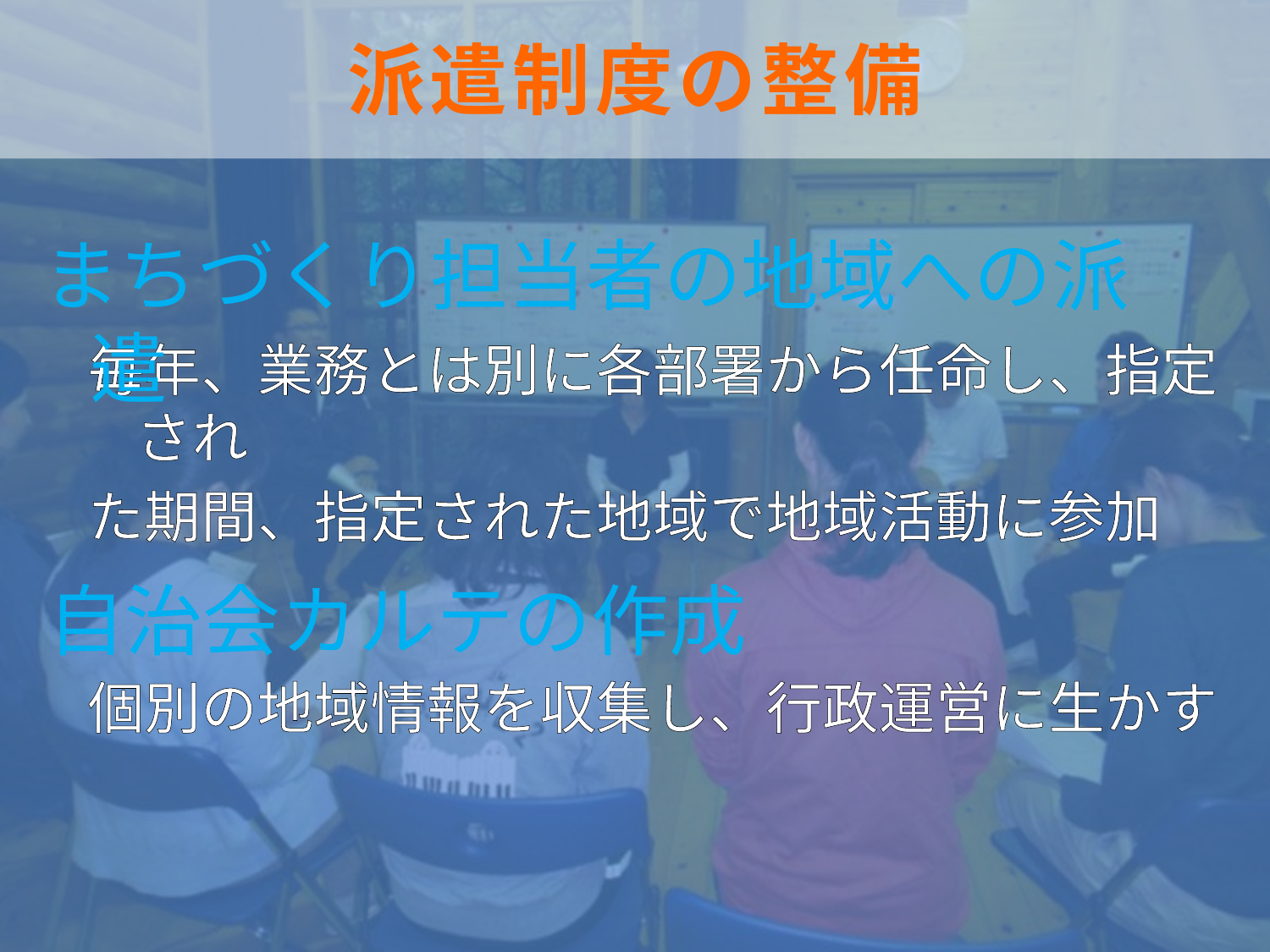

# 派遣制度の整備
まちづくり担当者の地域への派遣
毎年、業務とは別に各部署から任命し、指定され
た期間、指定された地域で地域活動に参加
自治会カルテの作成
個別の地域情報を収集し、行政運営に生かす